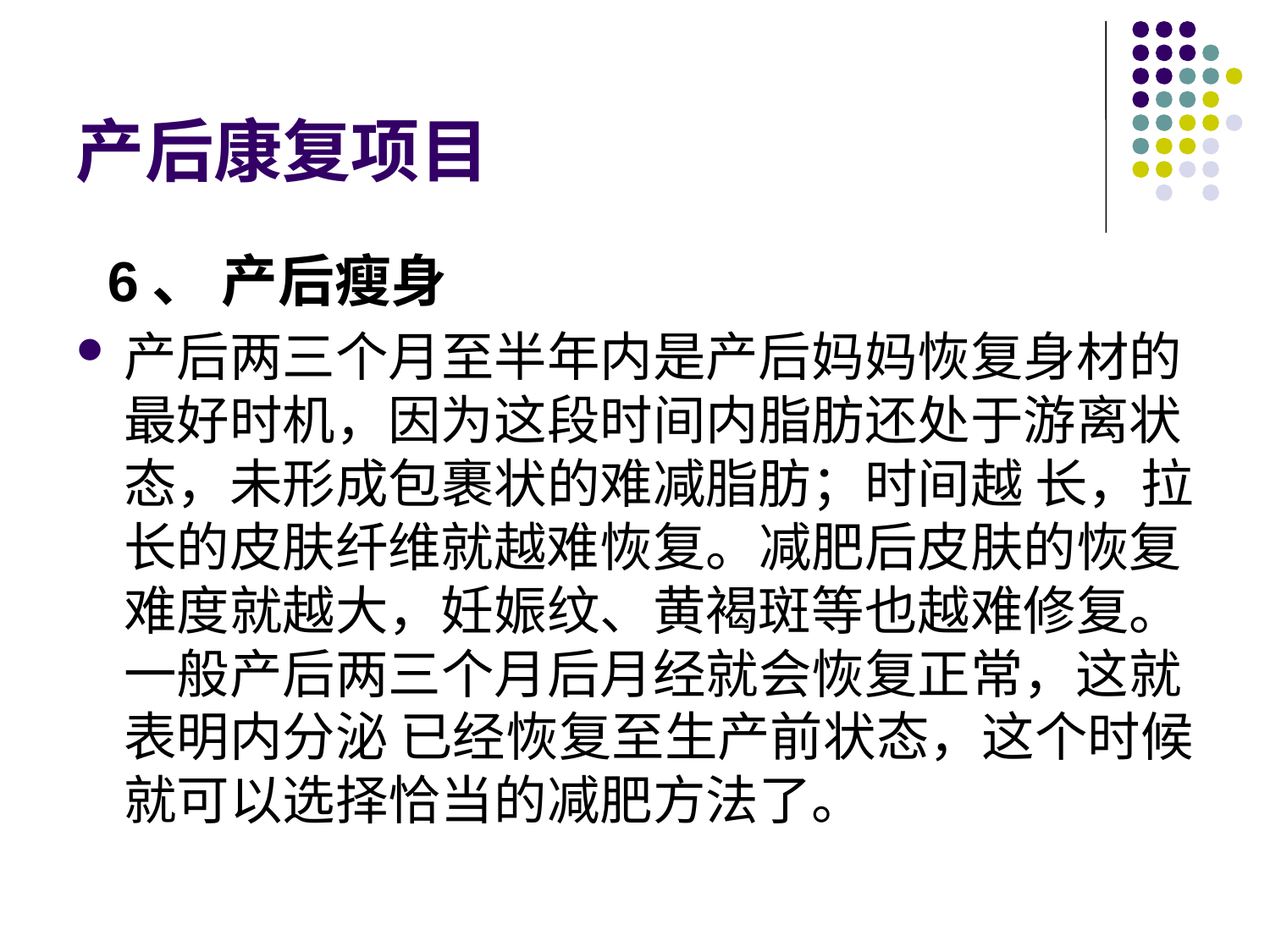

# 产后康复项目
  6、 产后瘦身
产后两三个月至半年内是产后妈妈恢复身材的最好时机，因为这段时间内脂肪还处于游离状态，未形成包裹状的难减脂肪；时间越 长，拉长的皮肤纤维就越难恢复。减肥后皮肤的恢复难度就越大，妊娠纹、黄褐斑等也越难修复。一般产后两三个月后月经就会恢复正常，这就表明内分泌 已经恢复至生产前状态，这个时候就可以选择恰当的减肥方法了。